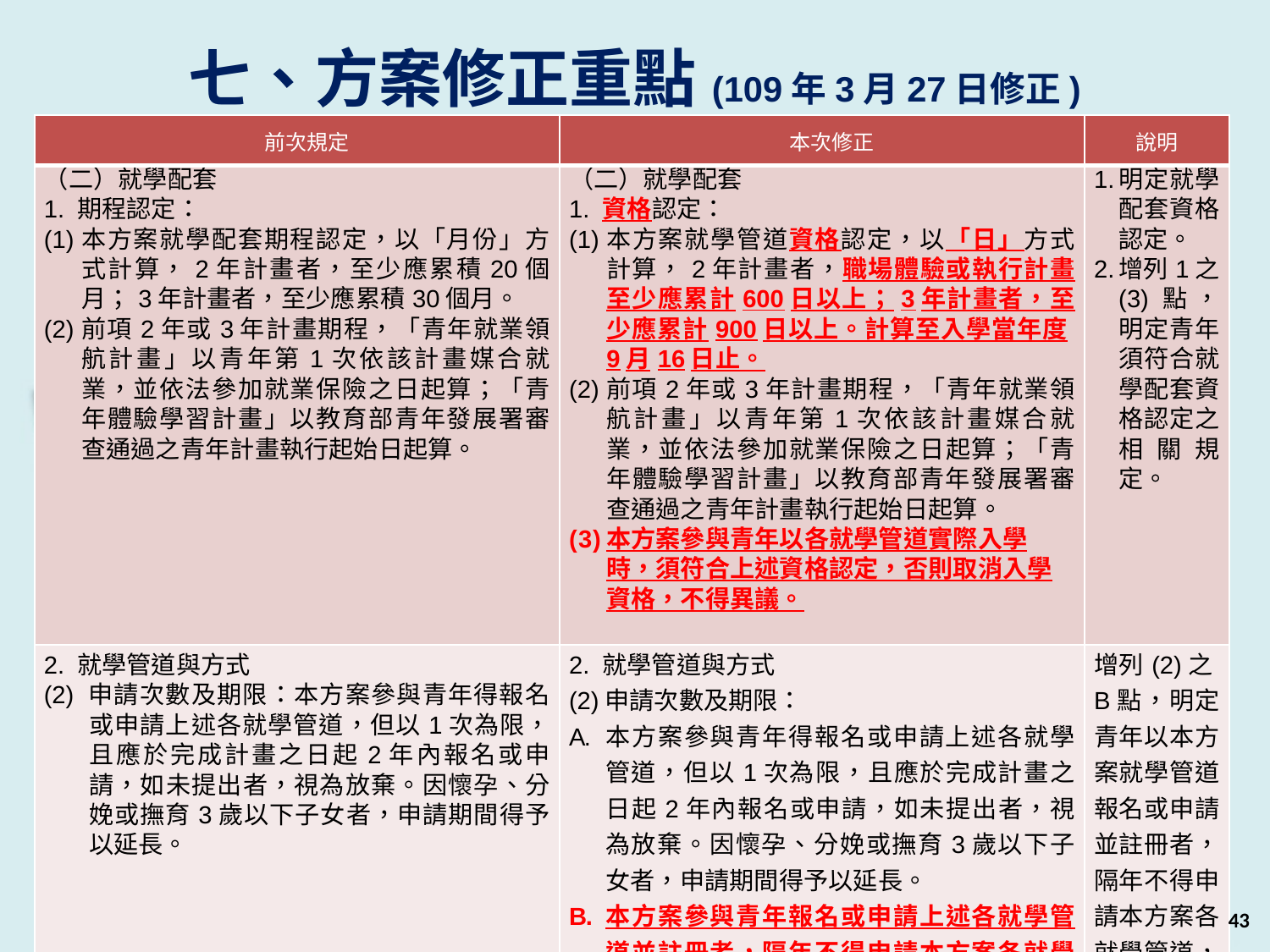

七、方案修正重點(109年3月27日修正)
| 前次規定 | 本次修正 | 說明 |
| --- | --- | --- |
| （二）就學配套 1. 期程認定： 本方案就學配套期程認定，以「月份」方式計算，2年計畫者，至少應累積20個月；3年計畫者，至少應累積30個月。 前項2年或3年計畫期程，「青年就業領航計畫」以青年第1次依該計畫媒合就業，並依法參加就業保險之日起算；「青年體驗學習計畫」以教育部青年發展署審查通過之青年計畫執行起始日起算。 | （二）就學配套 1. 資格認定： 本方案就學管道資格認定，以「日」方式計算，2年計畫者，職場體驗或執行計畫至少應累計600日以上；3年計畫者，至少應累計900日以上。計算至入學當年度9月16日止。 前項2年或3年計畫期程，「青年就業領航計畫」以青年第1次依該計畫媒合就業，並依法參加就業保險之日起算；「青年體驗學習計畫」以教育部青年發展署審查通過之青年計畫執行起始日起算。 本方案參與青年以各就學管道實際入學時，須符合上述資格認定，否則取消入學資格，不得異議。 | 明定就學配套資格認定。 增列1之(3)點，明定青年須符合就學配套資格認定之相關規定。 |
| 2. 就學管道與方式 (2) 申請次數及期限：本方案參與青年得報名或申請上述各就學管道，但以1次為限，且應於完成計畫之日起2年內報名或申請，如未提出者，視為放棄。因懷孕、分娩或撫育3歲以下子女者，申請期間得予以延長。 | 2. 就學管道與方式 (2)申請次數及期限： 本方案參與青年得報名或申請上述各就學管道，但以1次為限，且應於完成計畫之日起2年內報名或申請，如未提出者，視為放棄。因懷孕、分娩或撫育3歲以下子女者，申請期間得予以延長。 本方案參與青年報名或申請上述各就學管道並註冊者，隔年不得申請本方案各就學管道。 | 增列(2)之B點，明定青年以本方案就學管道報名或申請並註冊者，隔年不得申請本方案各就學管道，以茲明確。 |
43